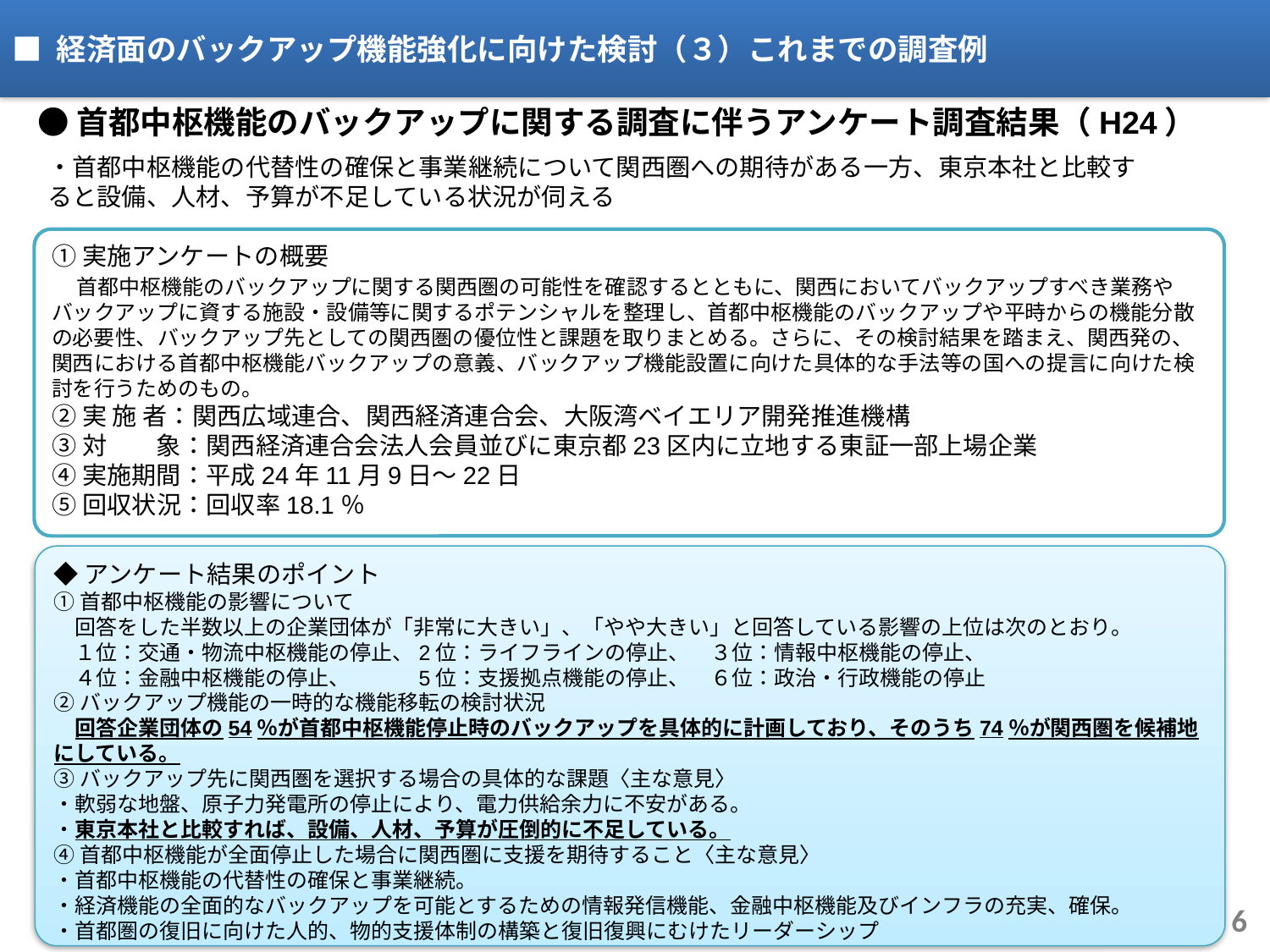

■ 経済面のバックアップ機能強化に向けた検討（３）これまでの調査例
●首都中枢機能のバックアップに関する調査に伴うアンケート調査結果（H24）
・首都中枢機能の代替性の確保と事業継続について関西圏への期待がある一方、東京本社と比較すると設備、人材、予算が不足している状況が伺える
①実施アンケートの概要
　首都中枢機能のバックアップに関する関西圏の可能性を確認するとともに、関西においてバックアップすべき業務やバックアップに資する施設・設備等に関するポテンシャルを整理し、首都中枢機能のバックアップや平時からの機能分散の必要性、バックアップ先としての関西圏の優位性と課題を取りまとめる。さらに、その検討結果を踏まえ、関西発の、関西における首都中枢機能バックアップの意義、バックアップ機能設置に向けた具体的な手法等の国への提言に向けた検討を行うためのもの。
②実 施 者：関西広域連合、関西経済連合会、大阪湾ベイエリア開発推進機構
③対　　象：関西経済連合会法人会員並びに東京都23区内に立地する東証一部上場企業
④実施期間：平成24年11月9日～22日
⑤回収状況：回収率18.1％

◆アンケート結果のポイント
①首都中枢機能の影響について
　回答をした半数以上の企業団体が「非常に大きい」、「やや大きい」と回答している影響の上位は次のとおり。
　１位：交通・物流中枢機能の停止、2位：ライフラインの停止、　３位：情報中枢機能の停止、
　４位：金融中枢機能の停止、　　　5位：支援拠点機能の停止、　６位：政治・行政機能の停止
②バックアップ機能の一時的な機能移転の検討状況
　回答企業団体の54％が首都中枢機能停止時のバックアップを具体的に計画しており、そのうち74％が関西圏を候補地にしている。
③バックアップ先に関西圏を選択する場合の具体的な課題〈主な意見〉
・軟弱な地盤、原子力発電所の停止により、電力供給余力に不安がある。
・東京本社と比較すれば、設備、人材、予算が圧倒的に不足している。
④首都中枢機能が全面停止した場合に関西圏に支援を期待すること〈主な意見〉
・首都中枢機能の代替性の確保と事業継続。
・経済機能の全面的なバックアップを可能とするための情報発信機能、金融中枢機能及びインフラの充実、確保。
・首都圏の復旧に向けた人的、物的支援体制の構築と復旧復興にむけたリーダーシップ

6